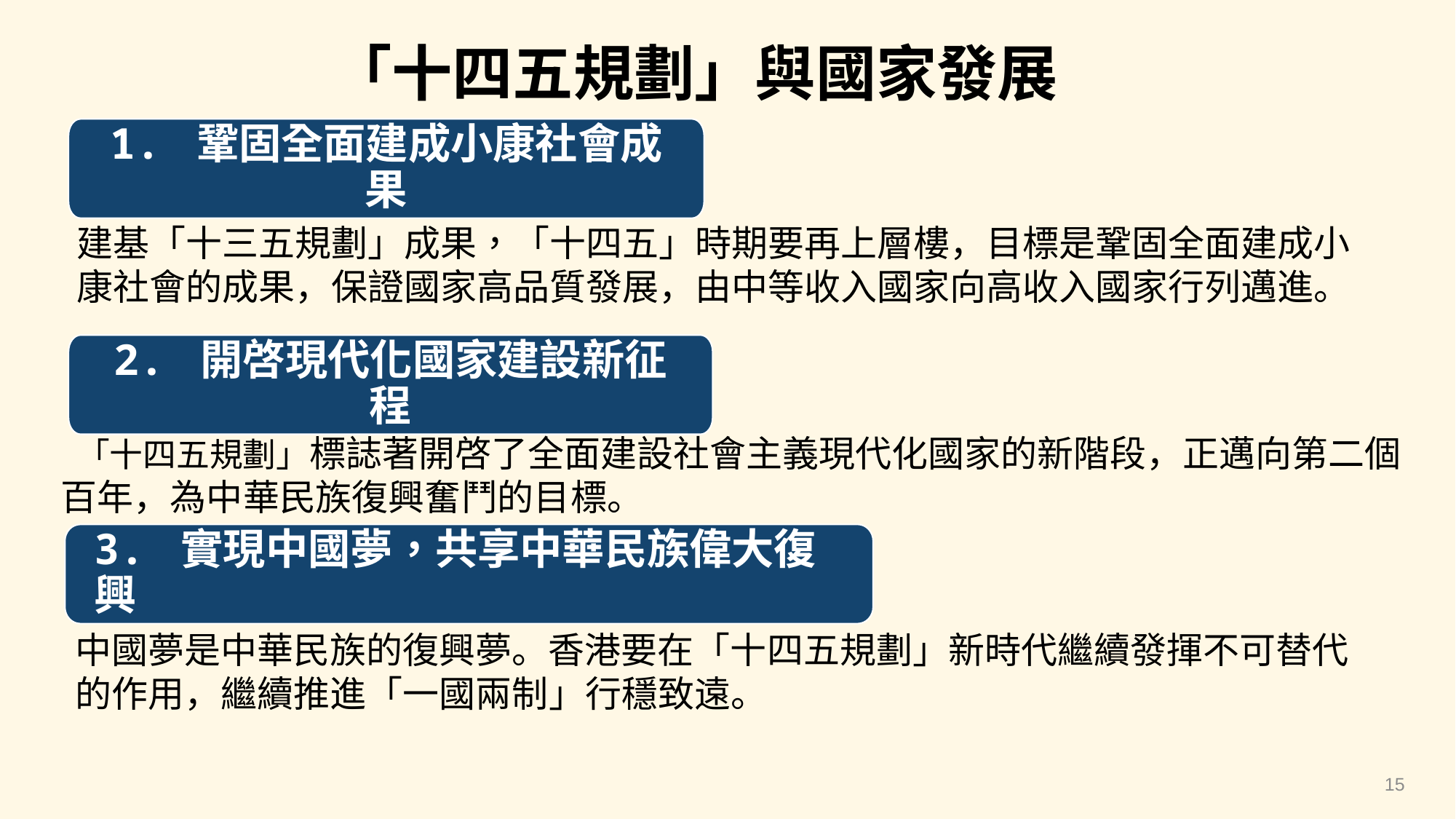

「十四五規劃」與國家發展
1. 鞏固全面建成小康社會成果
建基「十三五規劃」成果，「十四五」時期要再上層樓，目標是鞏固全面建成小康社會的成果，保證國家高品質發展，由中等收入國家向高收入國家行列邁進。
2. 開啓現代化國家建設新征程
 「十四五規劃」標誌著開啓了全面建設社會主義現代化國家的新階段，正邁向第二個百年，為中華民族復興奮鬥的目標。
3. 實現中國夢，共享中華民族偉大復興
中國夢是中華民族的復興夢。香港要在「十四五規劃」新時代繼續發揮不可替代的作用，繼續推進「一國兩制」行穩致遠。